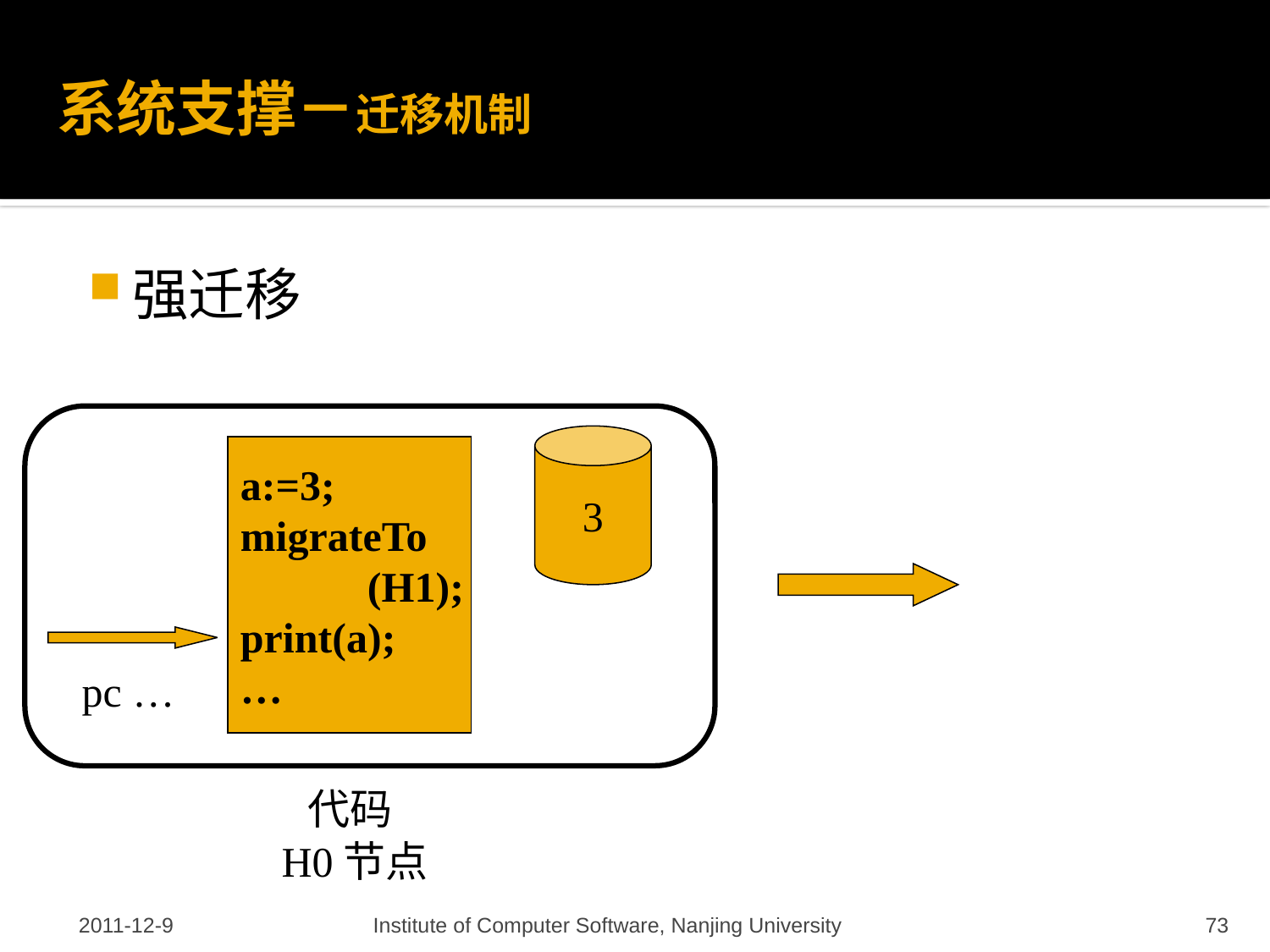

# 系统支撑－迁移机制
强迁移

3
a:=3;
migrateTo
            (H1);
print(a);
…

pc …
代码
H0节点

2011-12-9
Institute of Computer Software, Nanjing University
73